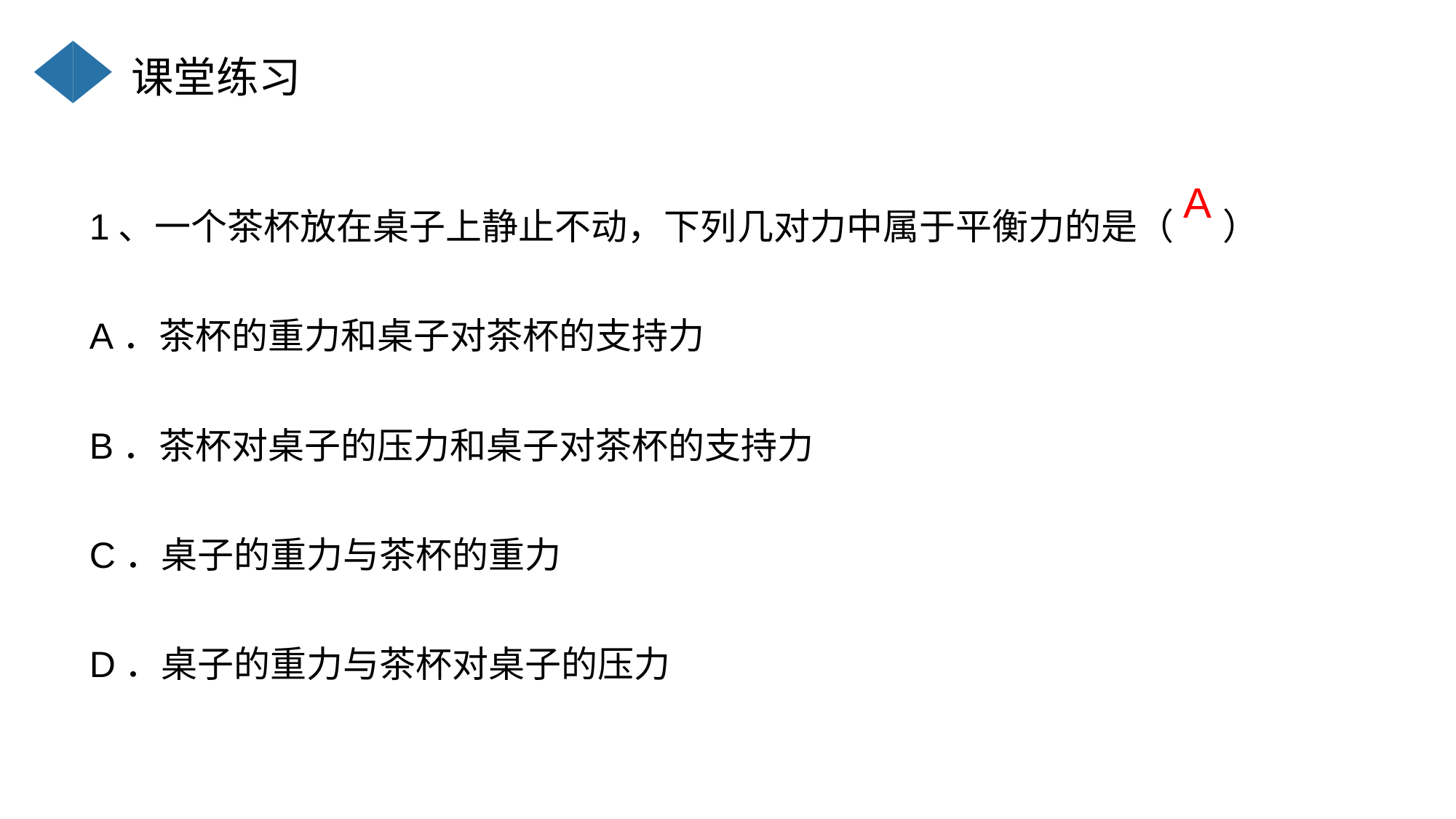

课堂练习
1、一个茶杯放在桌子上静止不动，下列几对力中属于平衡力的是（      ）
A．茶杯的重力和桌子对茶杯的支持力
B．茶杯对桌子的压力和桌子对茶杯的支持力
C．桌子的重力与茶杯的重力
D．桌子的重力与茶杯对桌子的压力
A